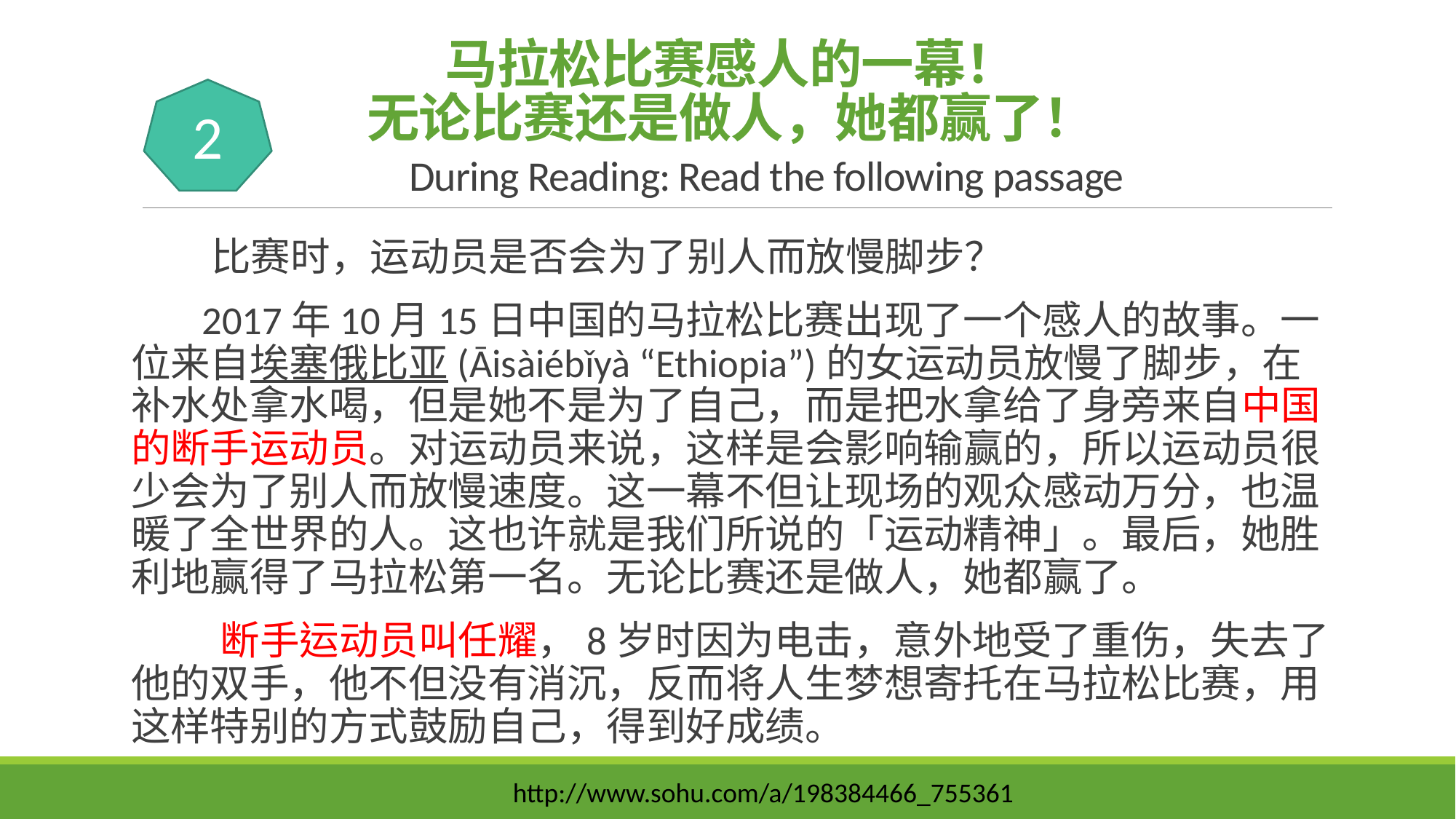

# 马拉松比赛感人的一幕！ 无论比赛还是做人，她都赢了！ During Reading: Read the following passage
2
        比赛时，运动员是否会为了别人而放慢脚步？
        2017年10月15日中国的马拉松比赛出现了一个感人的故事。一位来自埃塞俄比亚(Āisàiébǐyà “Ethiopia”)的女运动员放慢了脚步，在补水处拿水喝，但是她不是为了自己，而是把水拿给了身旁来自中国的断手运动员。对运动员来说，这样是会影响输赢的，所以运动员很少会为了别人而放慢速度。这一幕不但让现场的观众感动万分，也温暖了全世界的人。这也许就是我们所说的「运动精神」。最后，她胜利地赢得了马拉松第一名。无论比赛还是做人，她都赢了。
         断手运动员叫任耀，8岁时因为电击，意外地受了重伤，失去了他的双手，他不但没有消沉，反而将人生梦想寄托在马拉松比赛，用这样特别的方式鼓励自己，得到好成绩。
http://www.sohu.com/a/198384466_755361